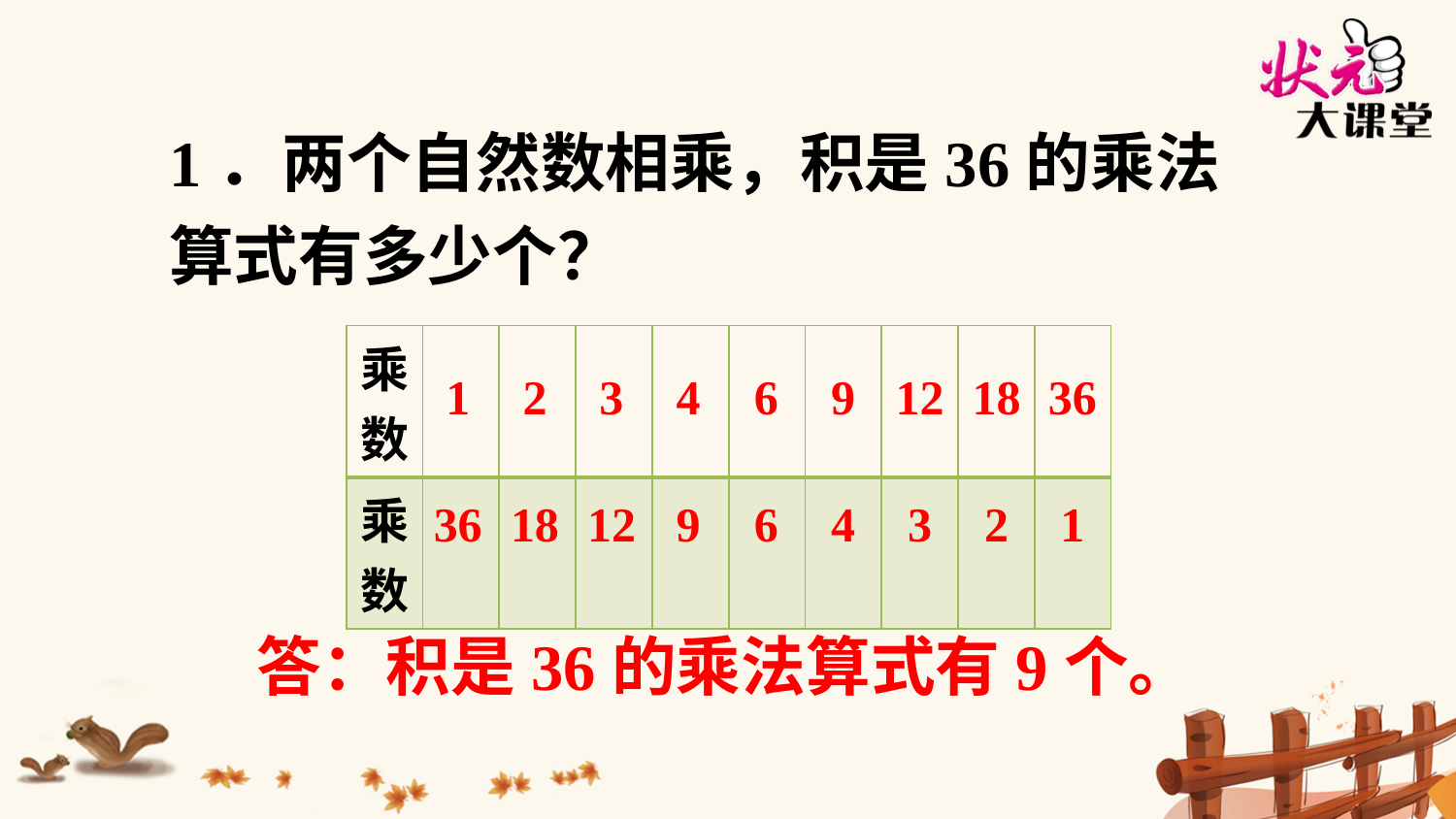

1．两个自然数相乘，积是36的乘法算式有多少个？
| 乘数 |  |  |  |  |  |  |  |  |  |
| --- | --- | --- | --- | --- | --- | --- | --- | --- | --- |
| 乘数 |  |  |  |  |  |  |  |  |  |
1
2
3
4
6
9
12
18
36
36
18
12
9
6
4
3
2
1
答：积是36的乘法算式有9个。